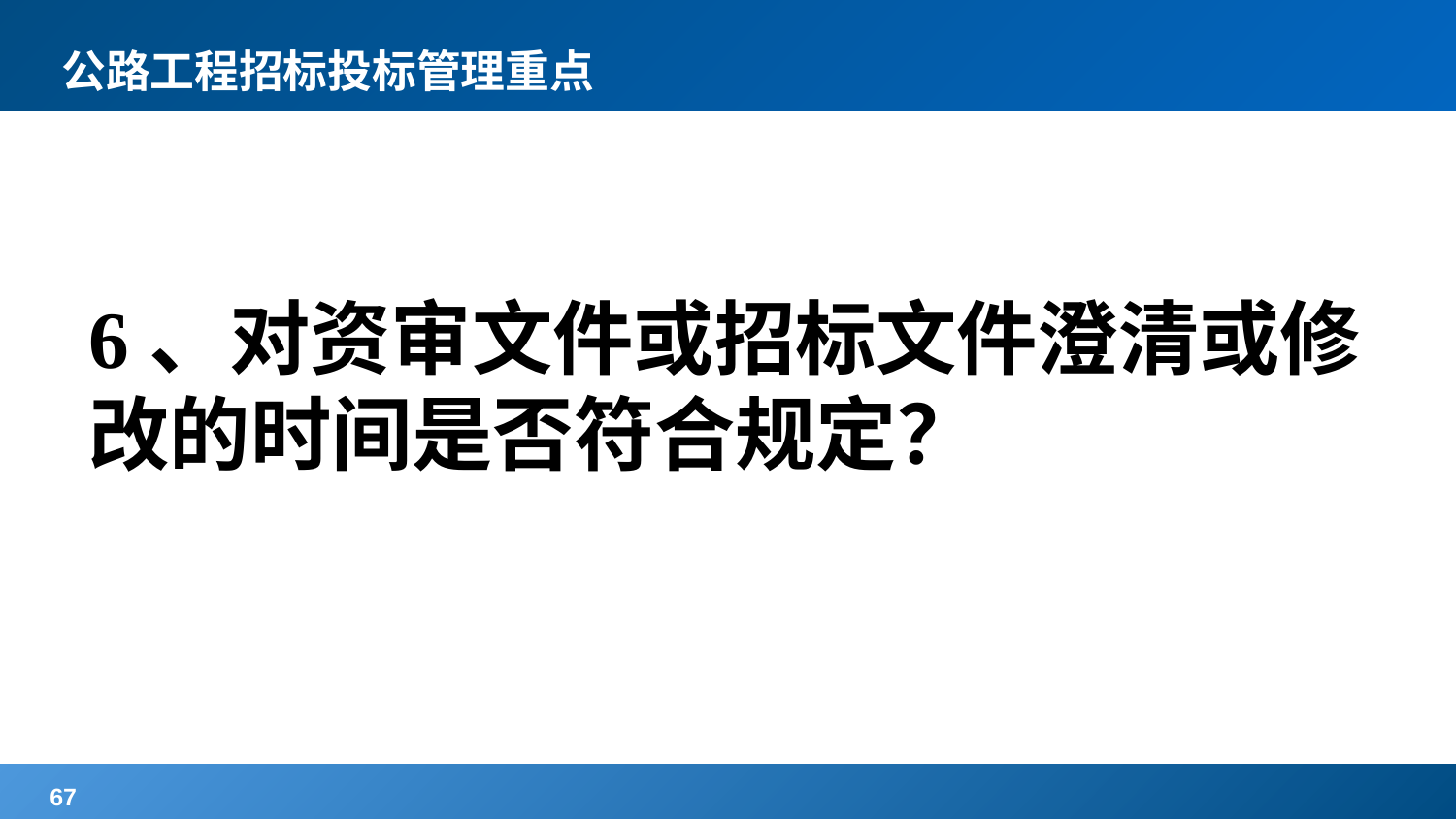

# 公路工程招标投标管理重点
6、对资审文件或招标文件澄清或修改的时间是否符合规定？